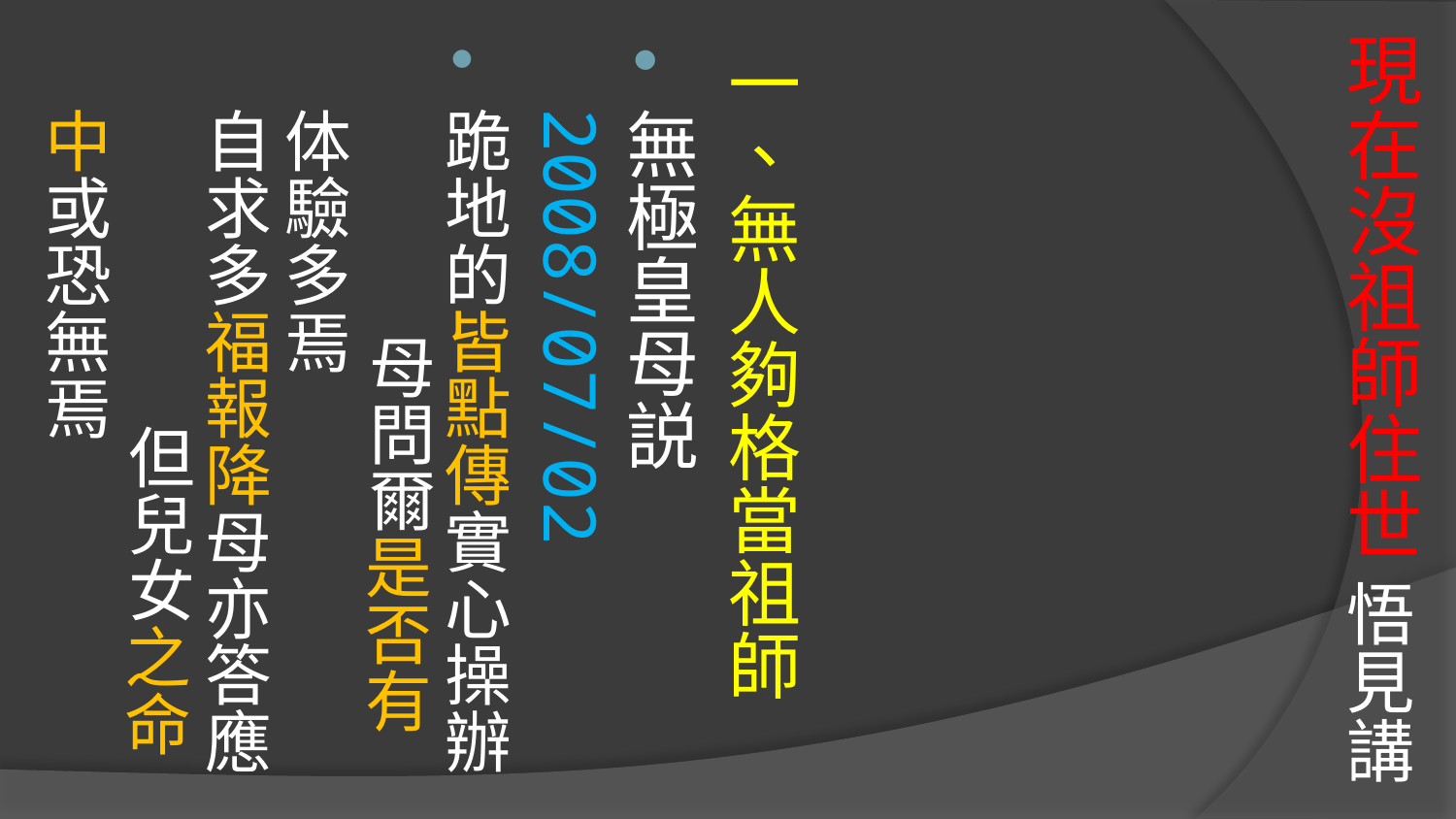

# 現在沒祖師住世 悟見講
一、無人夠格當祖師
無極皇母説2008/07/02
跪地的皆點傳實心操辦                母問爾是否有体驗多焉
自求多福報降母亦答應                      但兒女之命中或恐無焉